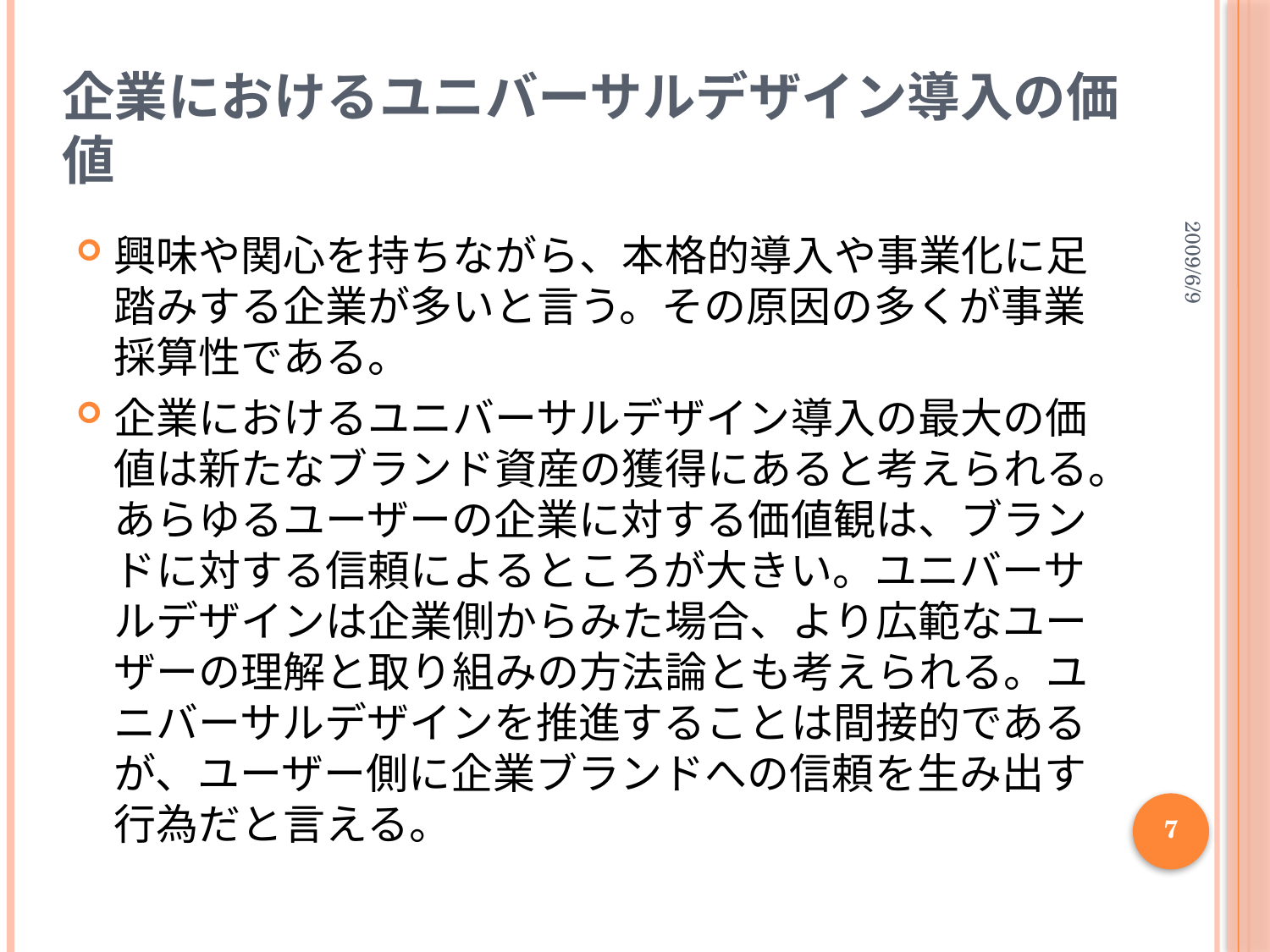

# 企業におけるユニバーサルデザイン導入の価値
2009/6/9
興味や関心を持ちながら、本格的導入や事業化に足踏みする企業が多いと言う。その原因の多くが事業採算性である。
企業におけるユニバーサルデザイン導入の最大の価値は新たなブランド資産の獲得にあると考えられる。あらゆるユーザーの企業に対する価値観は、ブランドに対する信頼によるところが大きい。ユニバーサルデザインは企業側からみた場合、より広範なユーザーの理解と取り組みの方法論とも考えられる。ユニバーサルデザインを推進することは間接的であるが、ユーザー側に企業ブランドへの信頼を生み出す行為だと言える。

7